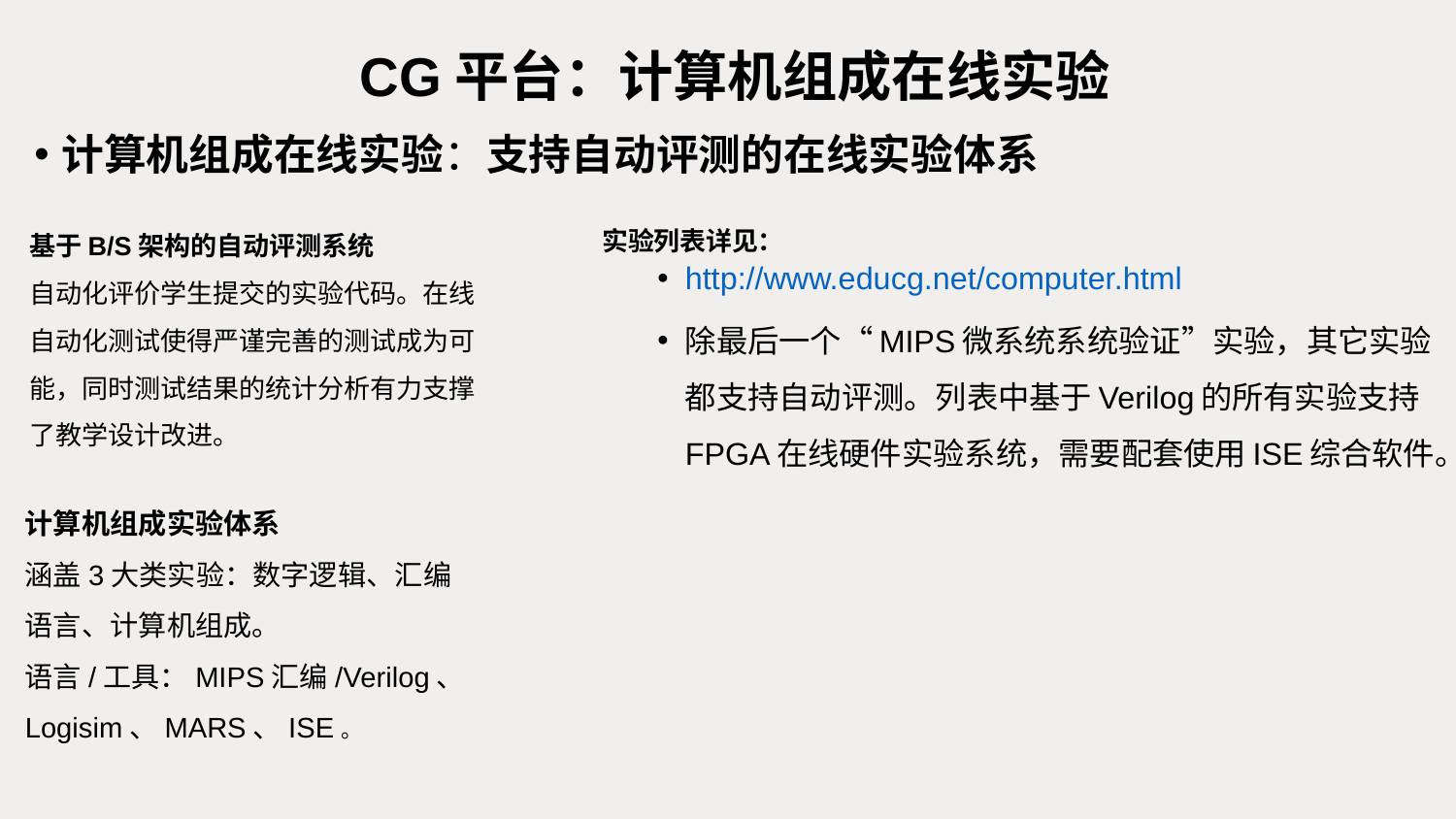

CG平台：计算机组成在线实验
计算机组成在线实验：支持自动评测的在线实验体系
基于B/S架构的自动评测系统
自动化评价学生提交的实验代码。在线自动化测试使得严谨完善的测试成为可能，同时测试结果的统计分析有力支撑了教学设计改进。
实验列表详见：
http://www.educg.net/computer.html
除最后一个“MIPS微系统系统验证”实验，其它实验都支持自动评测。列表中基于Verilog的所有实验支持FPGA在线硬件实验系统，需要配套使用ISE综合软件。
计算机组成实验体系
涵盖3大类实验：数字逻辑、汇编语言、计算机组成。
语言/工具：MIPS汇编/Verilog、Logisim、MARS、ISE。